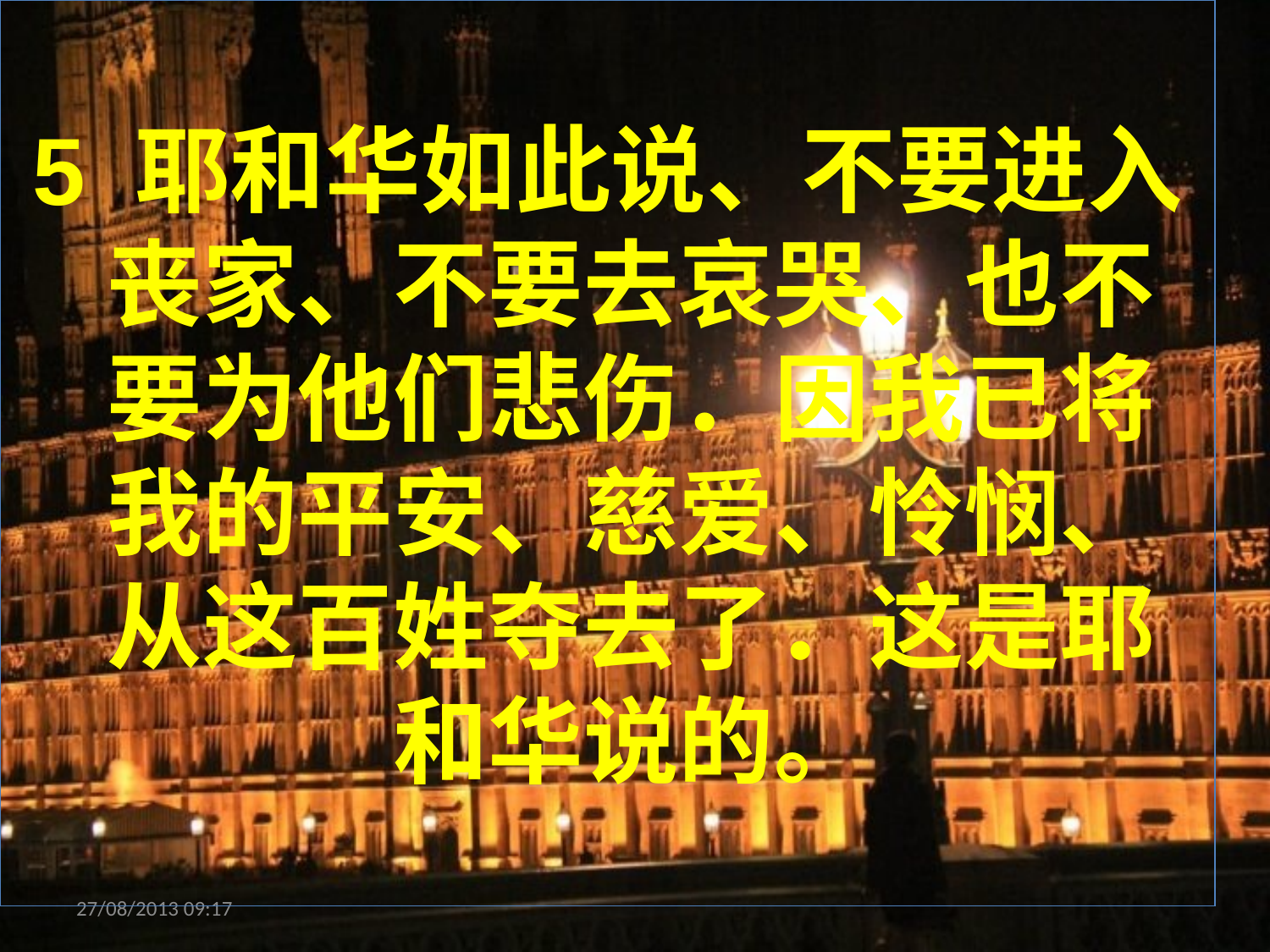

5 耶和华如此说、不要进入丧家、不要去哀哭、也不要为他们悲伤．因我已将我的平安、慈爱、怜悯、从这百姓夺去了．这是耶和华说的。
27/08/2013 09:17